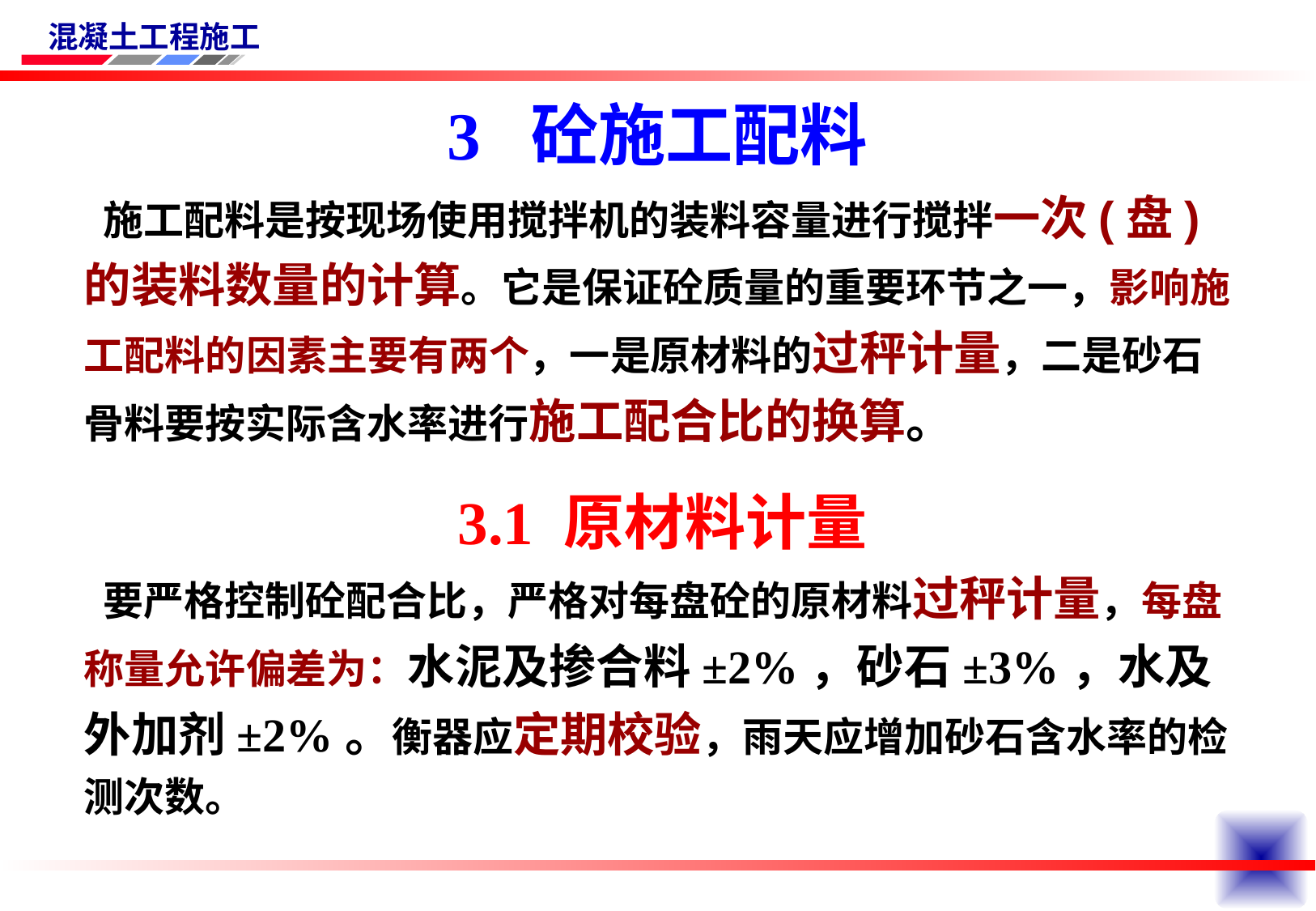

# 3  砼施工配料
      施工配料是按现场使用搅拌机的装料容量进行搅拌一次(盘)的装料数量的计算。它是保证砼质量的重要环节之一，影响施工配料的因素主要有两个，一是原材料的过秤计量，二是砂石骨料要按实际含水率进行施工配合比的换算。
3.1 原材料计量
      要严格控制砼配合比，严格对每盘砼的原材料过秤计量，每盘称量允许偏差为：水泥及掺合料±2%，砂石±3%，水及外加剂±2%。衡器应定期校验，雨天应增加砂石含水率的检测次数。